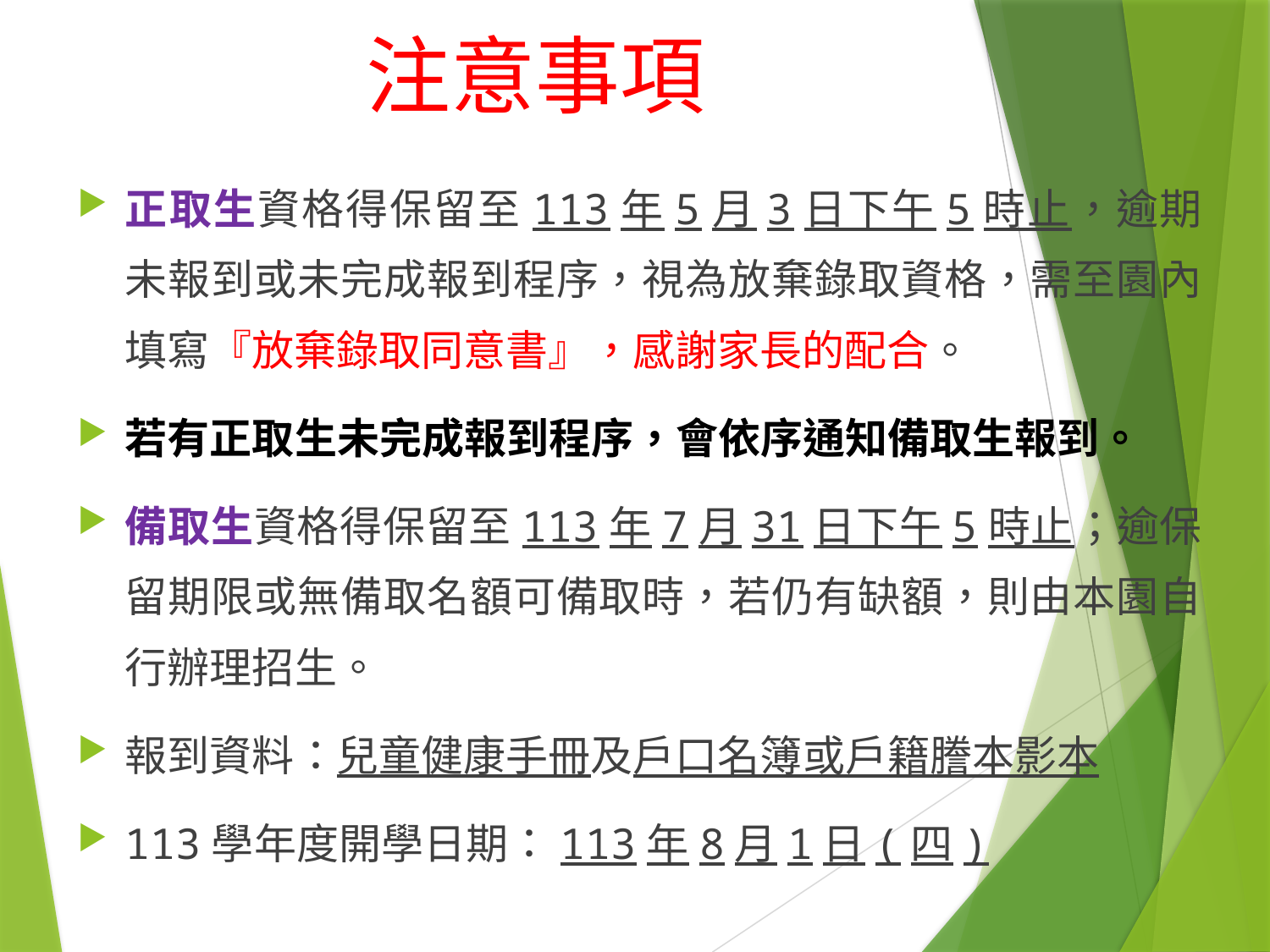

# 注意事項
正取生資格得保留至113年5月3日下午5時止，逾期未報到或未完成報到程序，視為放棄錄取資格，需至園內填寫『放棄錄取同意書』，感謝家長的配合。
若有正取生未完成報到程序，會依序通知備取生報到。
備取生資格得保留至113年7月31日下午5時止；逾保留期限或無備取名額可備取時，若仍有缺額，則由本園自行辦理招生。
報到資料：兒童健康手冊及戶口名簿或戶籍謄本影本
113學年度開學日期：113年8月1日(四)